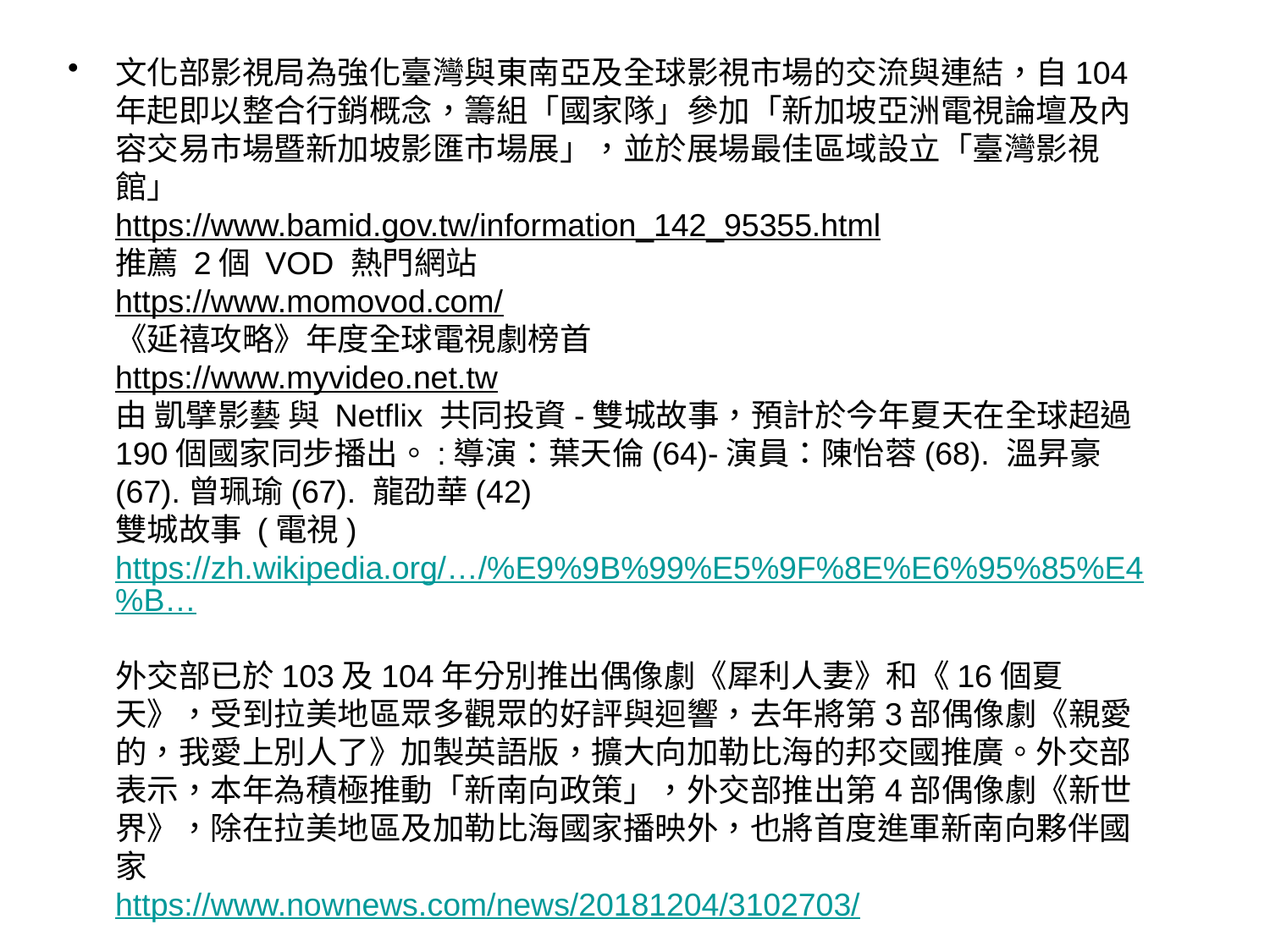

# 文化部影視局為強化臺灣與東南亞及全球影視市場的交流與連結，自104年起即以整合行銷概念，籌組「國家隊」參加「新加坡亞洲電視論壇及內容交易市場暨新加坡影匯市場展」，並於展場最佳區域設立「臺灣影視館」 https://www.bamid.gov.tw/information_142_95355.html 推薦 2個 VOD 熱門網站 https://www.momovod.com/  《延禧攻略》年度全球電視劇榜首 https://www.myvideo.net.tw 由 凱擘影藝 與 Netflix 共同投資-雙城故事，預計於今年夏天在全球超過190個國家同步播出。:導演：葉天倫(64)-演員：陳怡蓉(68). 溫昇豪(67).曾珮瑜(67). 龍劭華(42) 雙城故事 (電視) https://zh.wikipedia.org/…/%E9%9B%99%E5%9F%8E%E6%95%85%E4%B… 外交部已於103及104年分別推出偶像劇《犀利人妻》和《16個夏天》，受到拉美地區眾多觀眾的好評與迴響，去年將第3部偶像劇《親愛的，我愛上別人了》加製英語版，擴大向加勒比海的邦交國推廣。外交部表示，本年為積極推動「新南向政策」，外交部推出第4部偶像劇《新世界》，除在拉美地區及加勒比海國家播映外，也將首度進軍新南向夥伴國家 https://www.nownews.com/news/20181204/3102703/